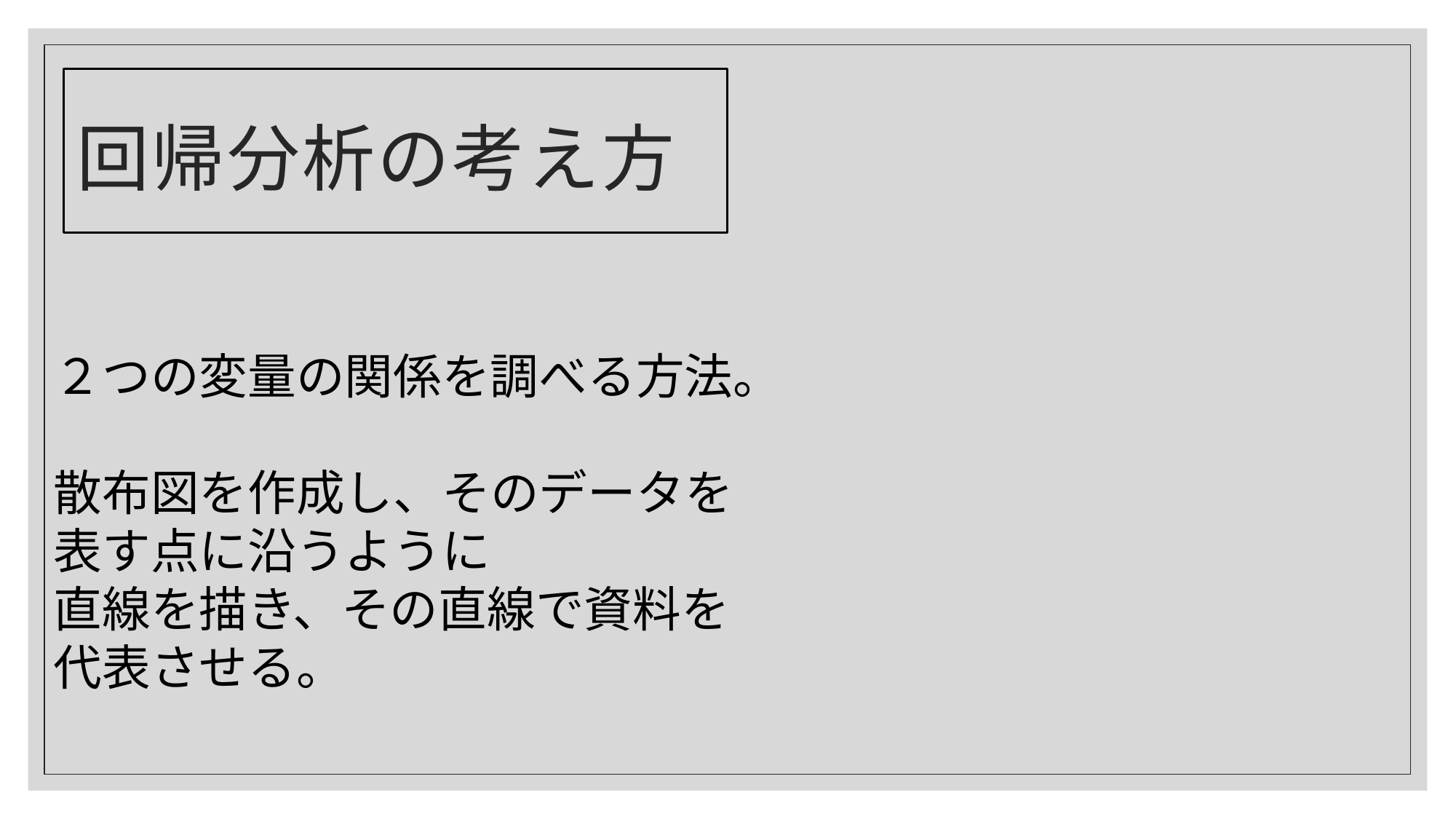

# 回帰分析の考え方
２つの変量の関係を調べる方法。

散布図を作成し、そのデータを表す点に沿うように
直線を描き、その直線で資料を代表させる。